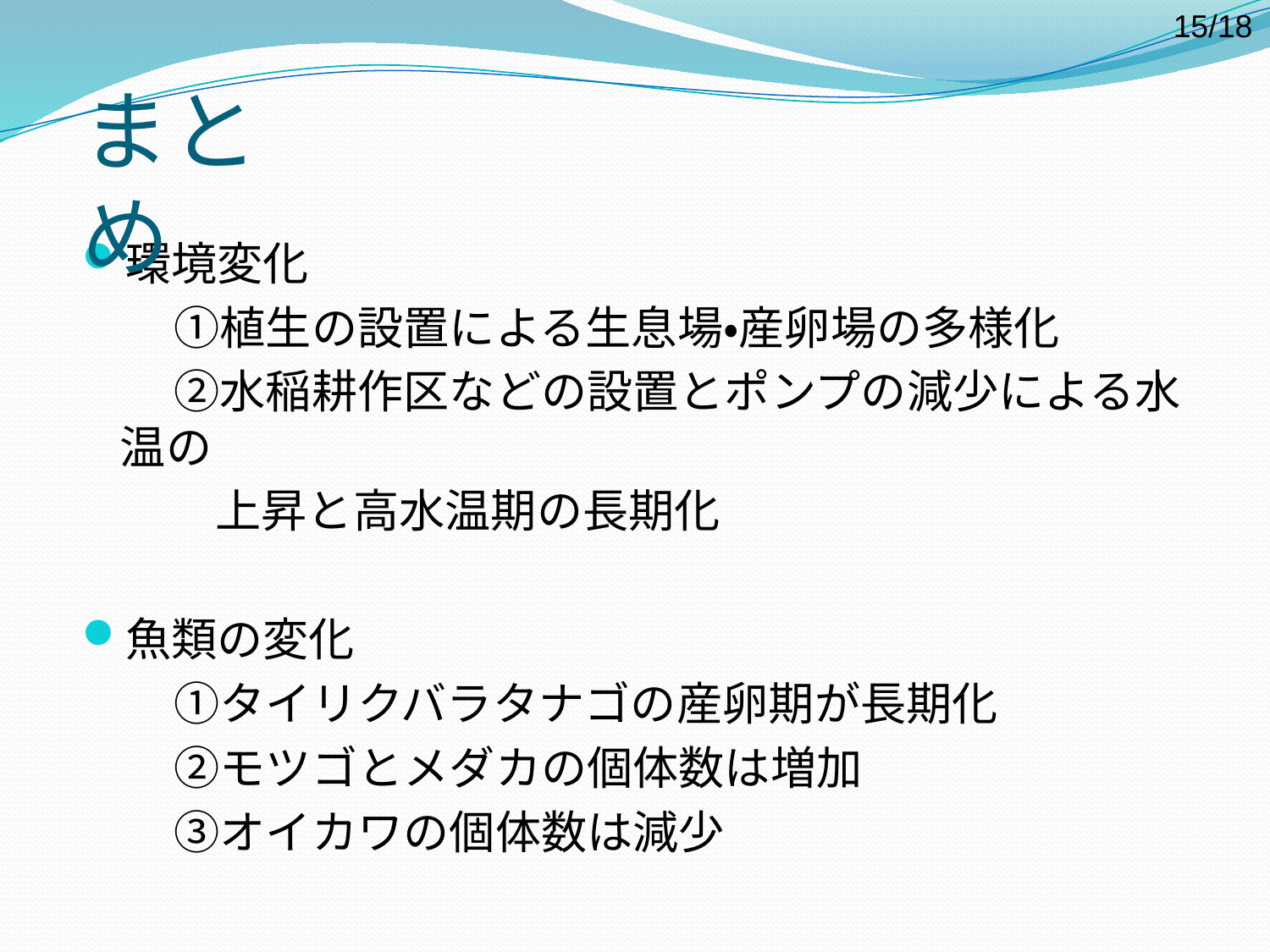

15/18
まとめ
環境変化
　　①植生の設置による生息場・産卵場の多様化
　　②水稲耕作区などの設置とポンプの減少による水温の
　　    上昇と高水温期の長期化

魚類の変化
　　①タイリクバラタナゴの産卵期が長期化
　　②モツゴとメダカの個体数は増加
　　③オイカワの個体数は減少